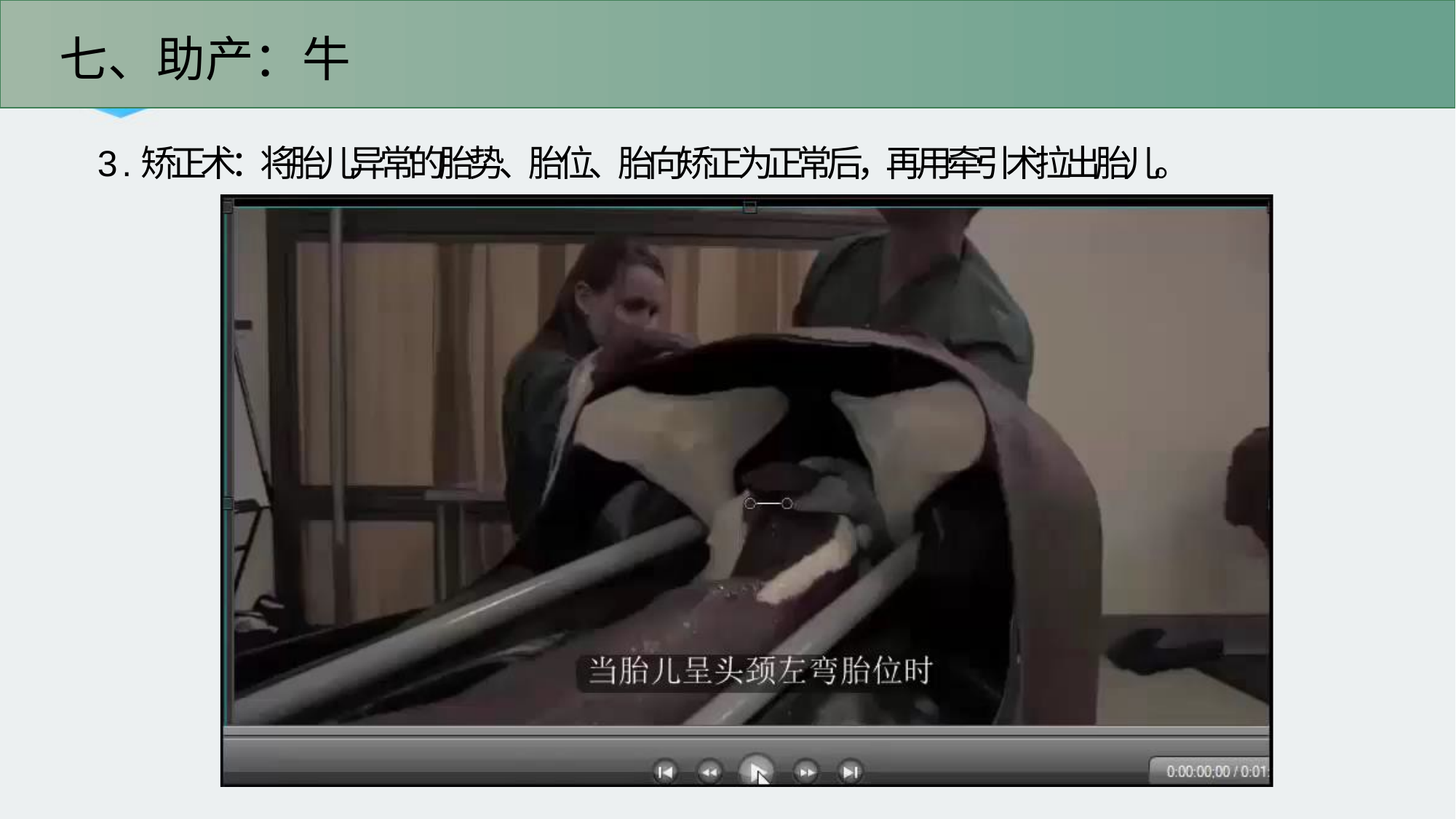

# 七、助产：牛
3.矫正术：将胎儿异常的胎势、胎位、胎向矫正为正常后，再用牵引术拉出胎儿。